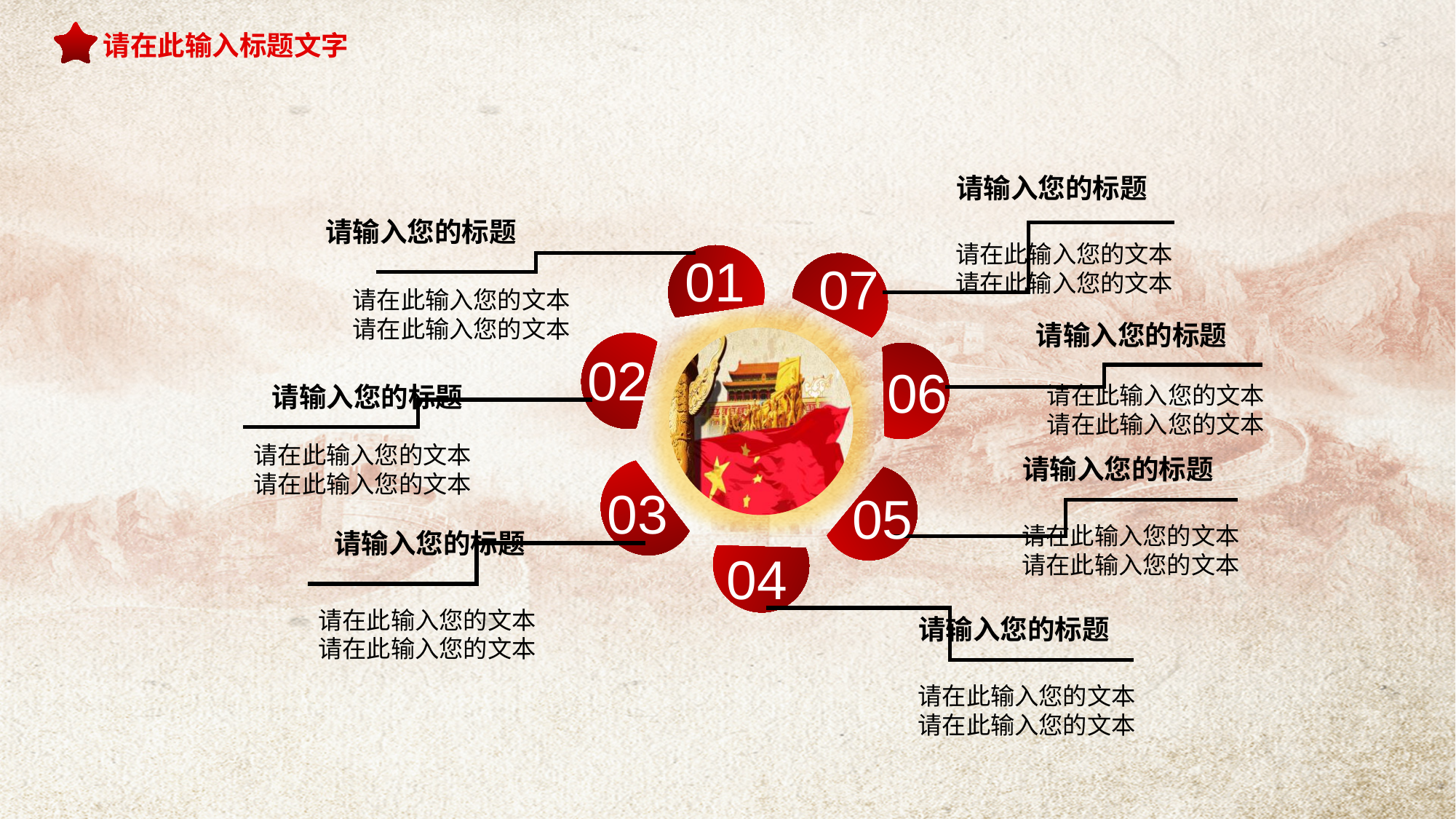

请在此输入标题文字
请输入您的标题
请输入您的标题
请在此输入您的文本
请在此输入您的文本
01
07
02
03
05
04
06

请在此输入您的文本
请在此输入您的文本
请输入您的标题

请输入您的标题
请在此输入您的文本
请在此输入您的文本
请在此输入您的文本
请在此输入您的文本
请输入您的标题
请在此输入您的文本
请在此输入您的文本
请输入您的标题
请在此输入您的文本
请在此输入您的文本
请输入您的标题
请在此输入您的文本
请在此输入您的文本